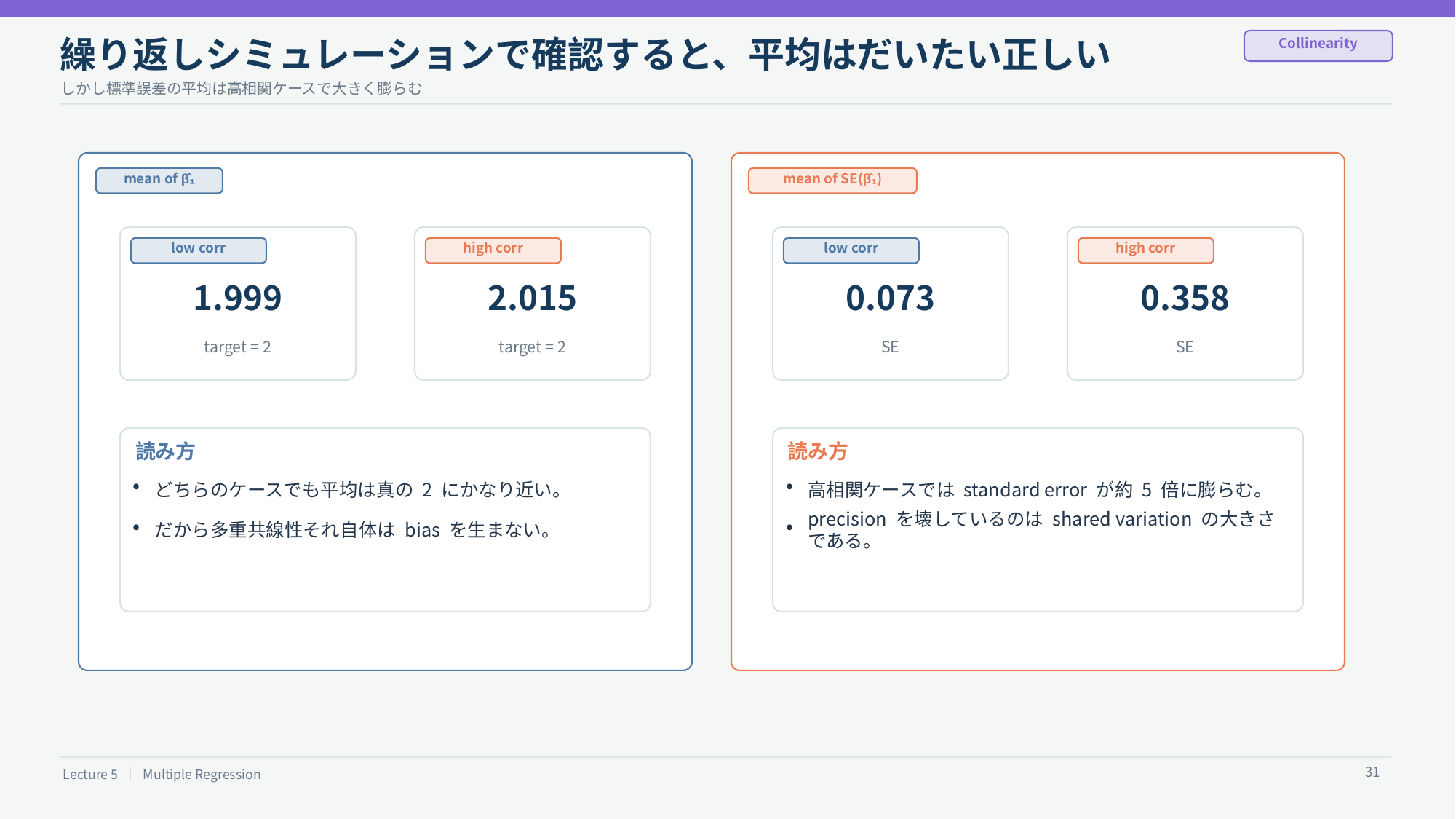

繰り返しシミュレーションで確認すると、平均はだいたい正しい
Collinearity
しかし標準誤差の平均は高相関ケースで大きく膨らむ

mean of β̂₁
mean of SE(β̂₁)

low corr
high corr
low corr
high corr
1.999
2.015
0.073
0.358
target = 2
target = 2
SE
SE

読み方
読み方
どちらのケースでも平均は真の 2 にかなり近い。
高相関ケースでは standard error が約 5 倍に膨らむ。
•
•
だから多重共線性それ自体は bias を生まない。
precision を壊しているのは shared variation の大きさである。
•
•

31
Lecture 5 ｜ Multiple Regression